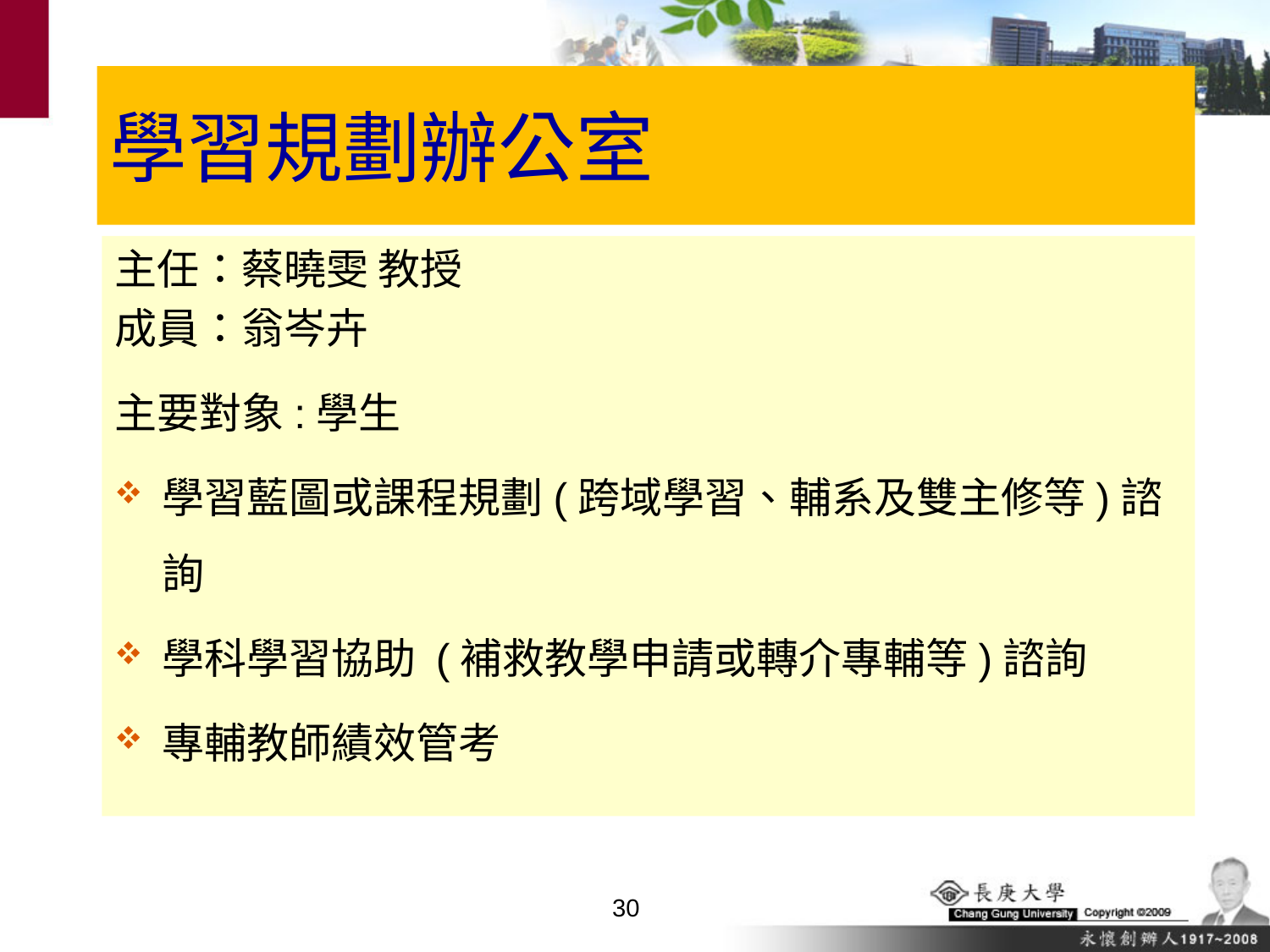

# 學習規劃辦公室
主任：蔡曉雯 教授
成員：翁岑卉
主要對象:學生
學習藍圖或課程規劃(跨域學習、輔系及雙主修等)諮詢
學科學習協助 (補救教學申請或轉介專輔等)諮詢
專輔教師績效管考

30